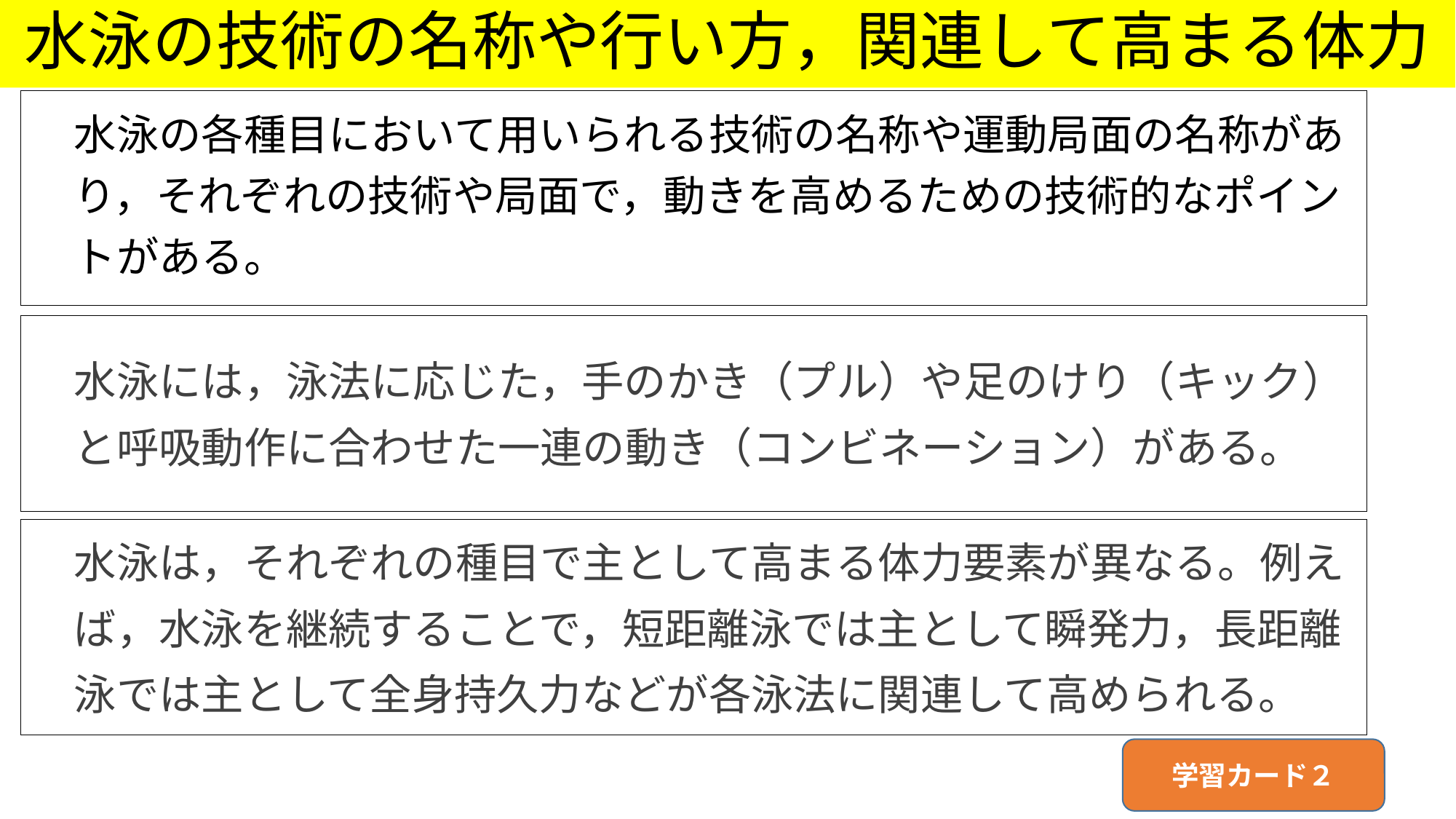

# 水泳の技術の名称や行い方，関連して高まる体力
　水泳の各種目において用いられる技術の名称や運動局面の名称があ
　り，それぞれの技術や局面で，動きを高めるための技術的なポイン
　トがある。
　水泳には，泳法に応じた，手のかき（プル）や足のけり（キック）
　と呼吸動作に合わせた一連の動き（コンビネーション）がある。
　水泳は，それぞれの種目で主として高まる体力要素が異なる。例え
　ば，水泳を継続することで，短距離泳では主として瞬発力，長距離
　泳では主として全身持久力などが各泳法に関連して高められる。
学習カード２